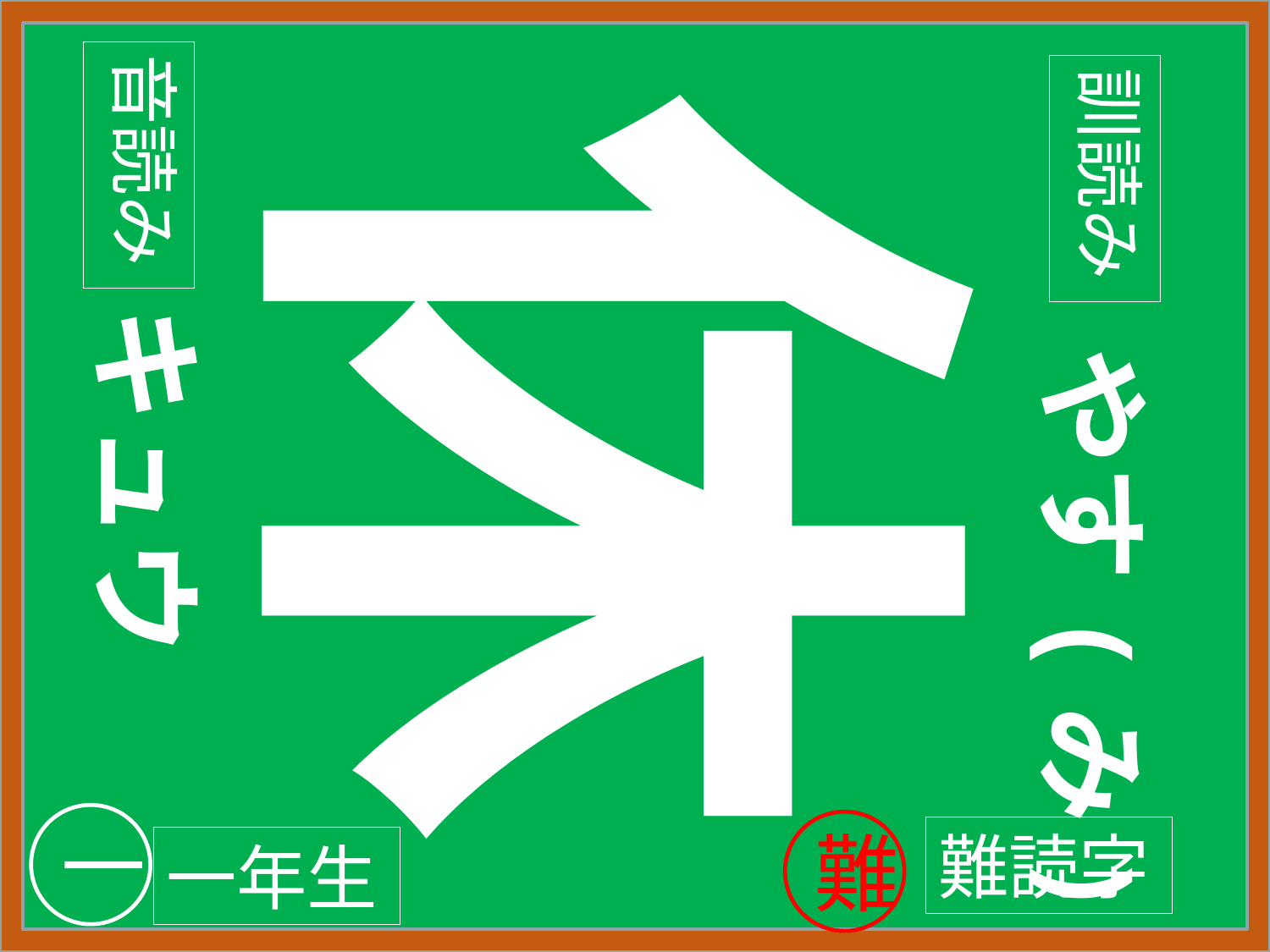

音読み
訓読み
休
キュウ
やす(み)
一
難
難読字
一年生